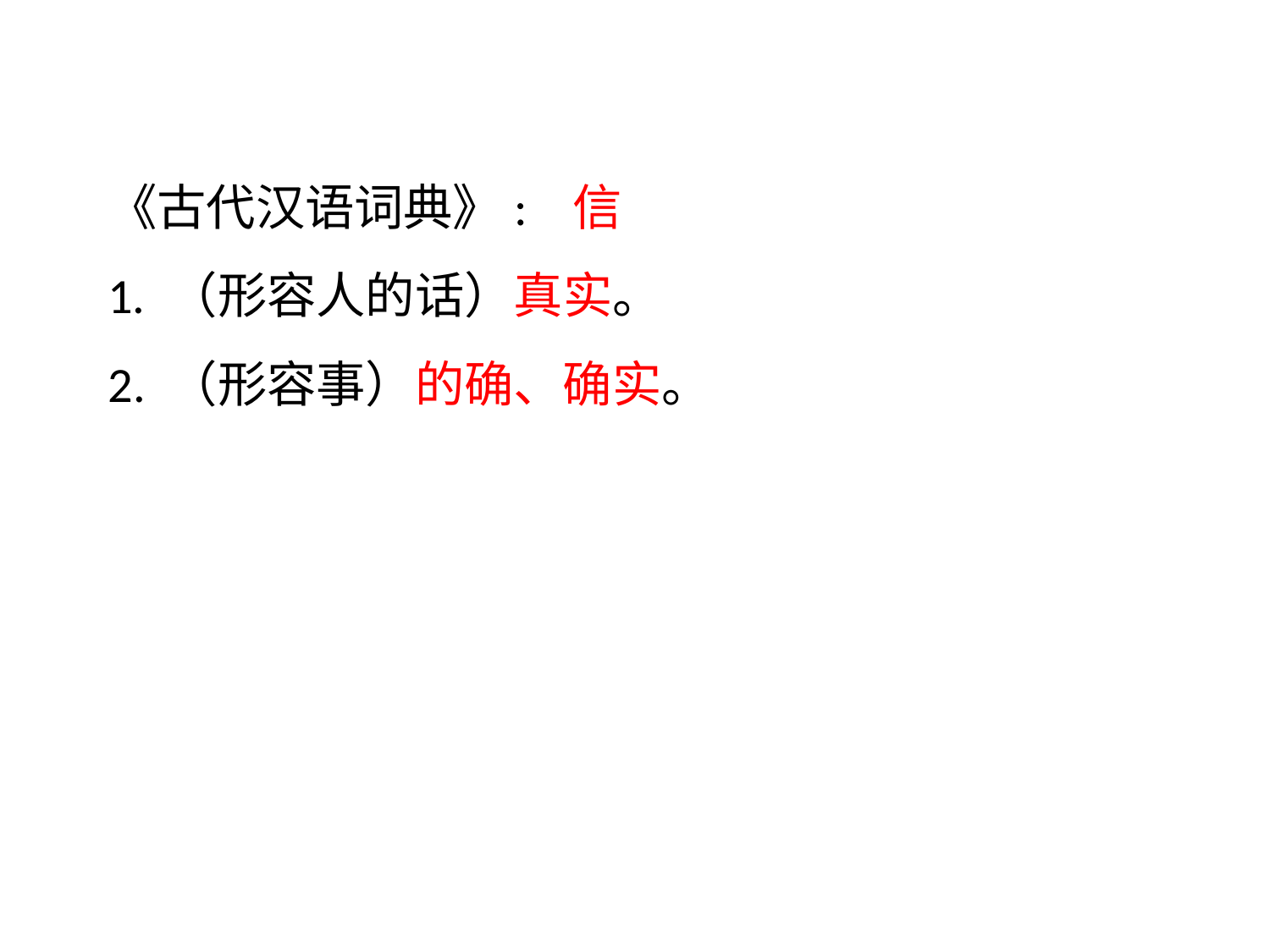

# 《古代汉语词典》:   信 1. （形容人的话）真实。 2. （形容事）的确、确实。